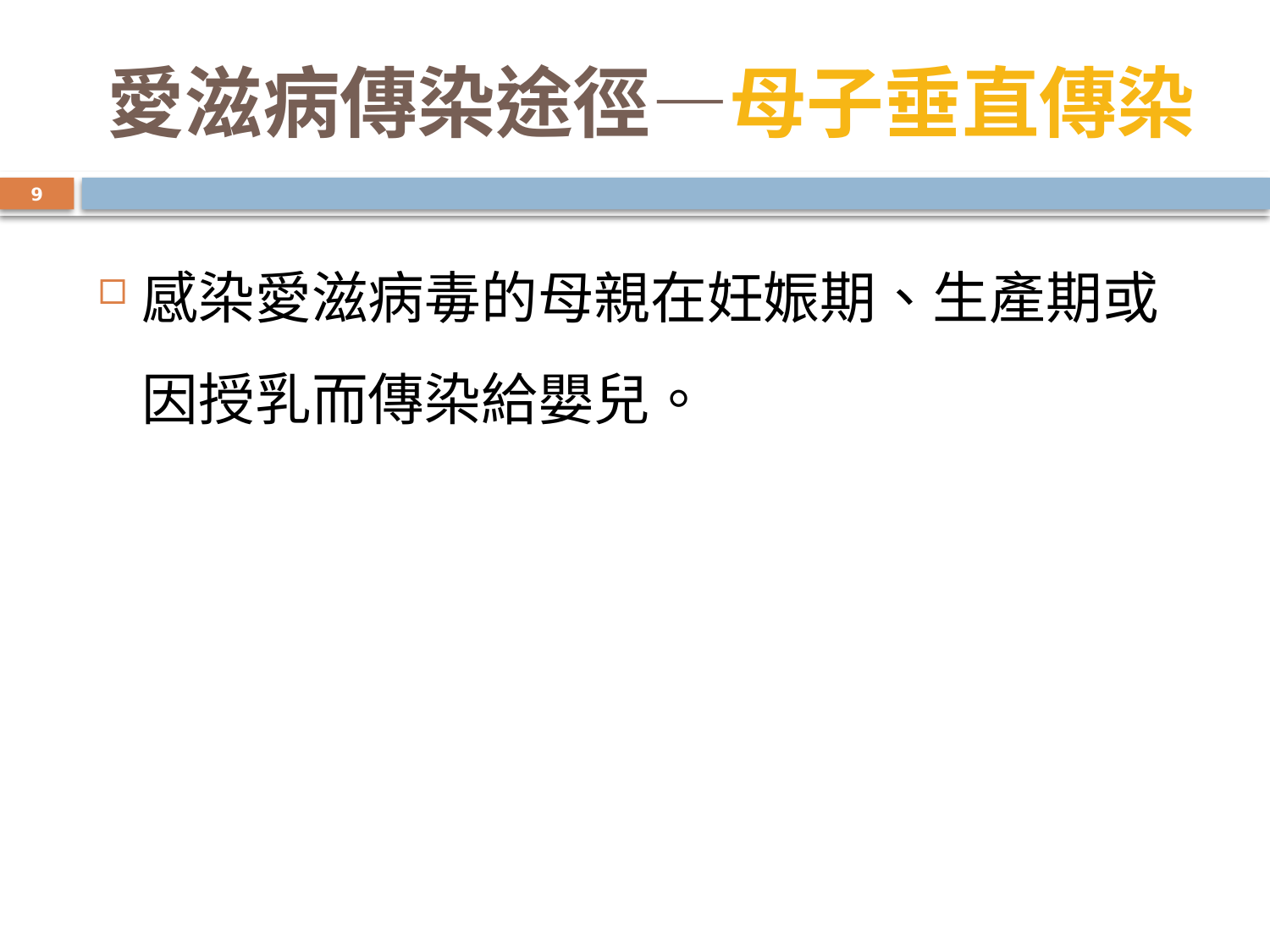

# 愛滋病傳染途徑—母子垂直傳染
9
感染愛滋病毒的母親在妊娠期、生產期或因授乳而傳染給嬰兒。